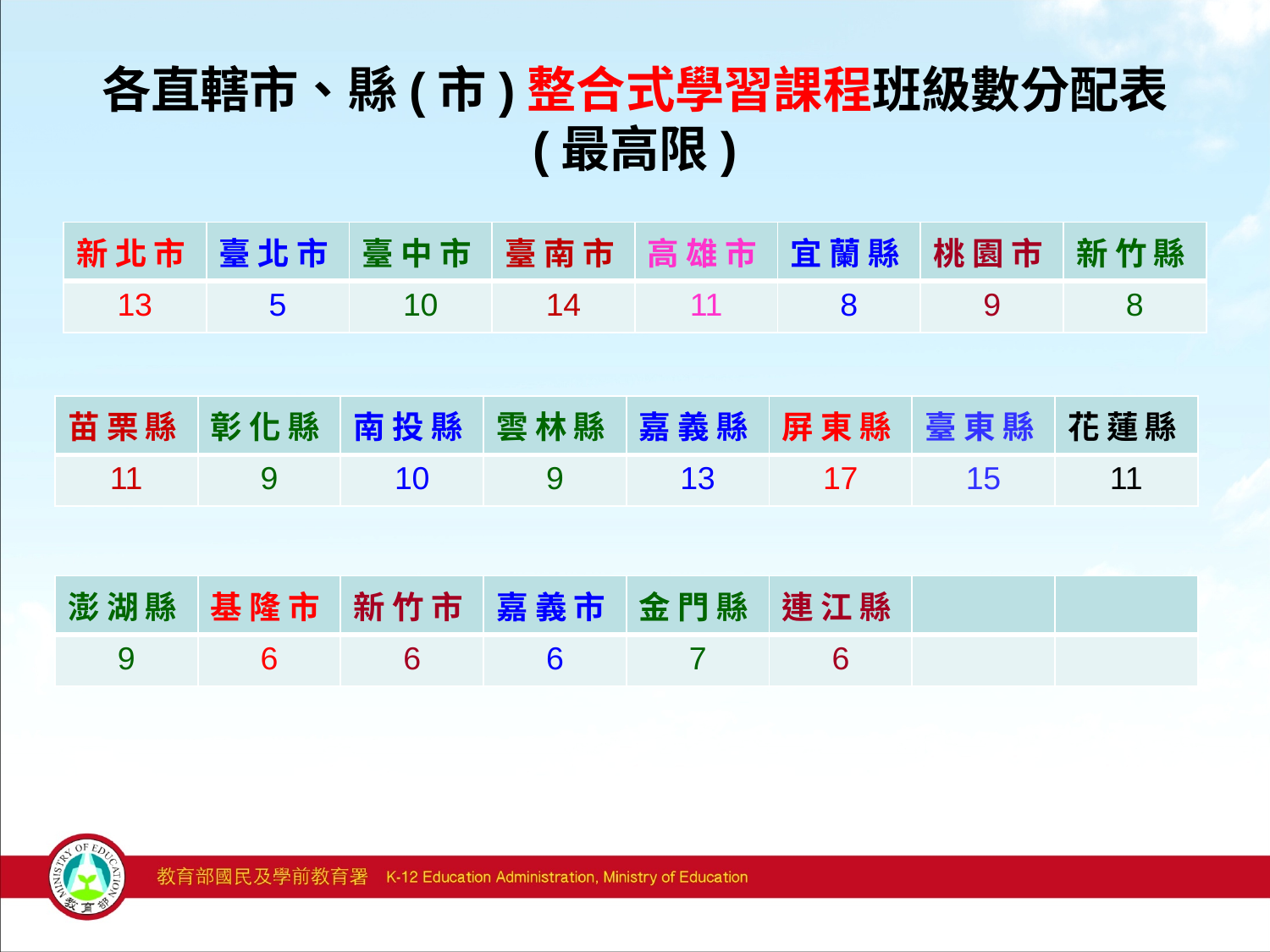

# 各直轄市、縣(市)整合式學習課程班級數分配表 (最高限)
| 新 北 市 | 臺 北 市 | 臺 中 市 | 臺 南 市 | 高 雄 市 | 宜 蘭 縣 | 桃 園 市 | 新 竹 縣 |
| --- | --- | --- | --- | --- | --- | --- | --- |
| 13 | 5 | 10 | 14 | 11 | 8 | 9 | 8 |
| 苗 栗 縣 | 彰 化 縣 | 南 投 縣 | 雲 林 縣 | 嘉 義 縣 | 屏 東 縣 | 臺 東 縣 | 花 蓮 縣 |
| --- | --- | --- | --- | --- | --- | --- | --- |
| 11 | 9 | 10 | 9 | 13 | 17 | 15 | 11 |
| 澎 湖 縣 | 基 隆 市 | 新 竹 市 | 嘉 義 市 | 金 門 縣 | 連 江 縣 |  |  |
| --- | --- | --- | --- | --- | --- | --- | --- |
| 9 | 6 | 6 | 6 | 7 | 6 |  |  |